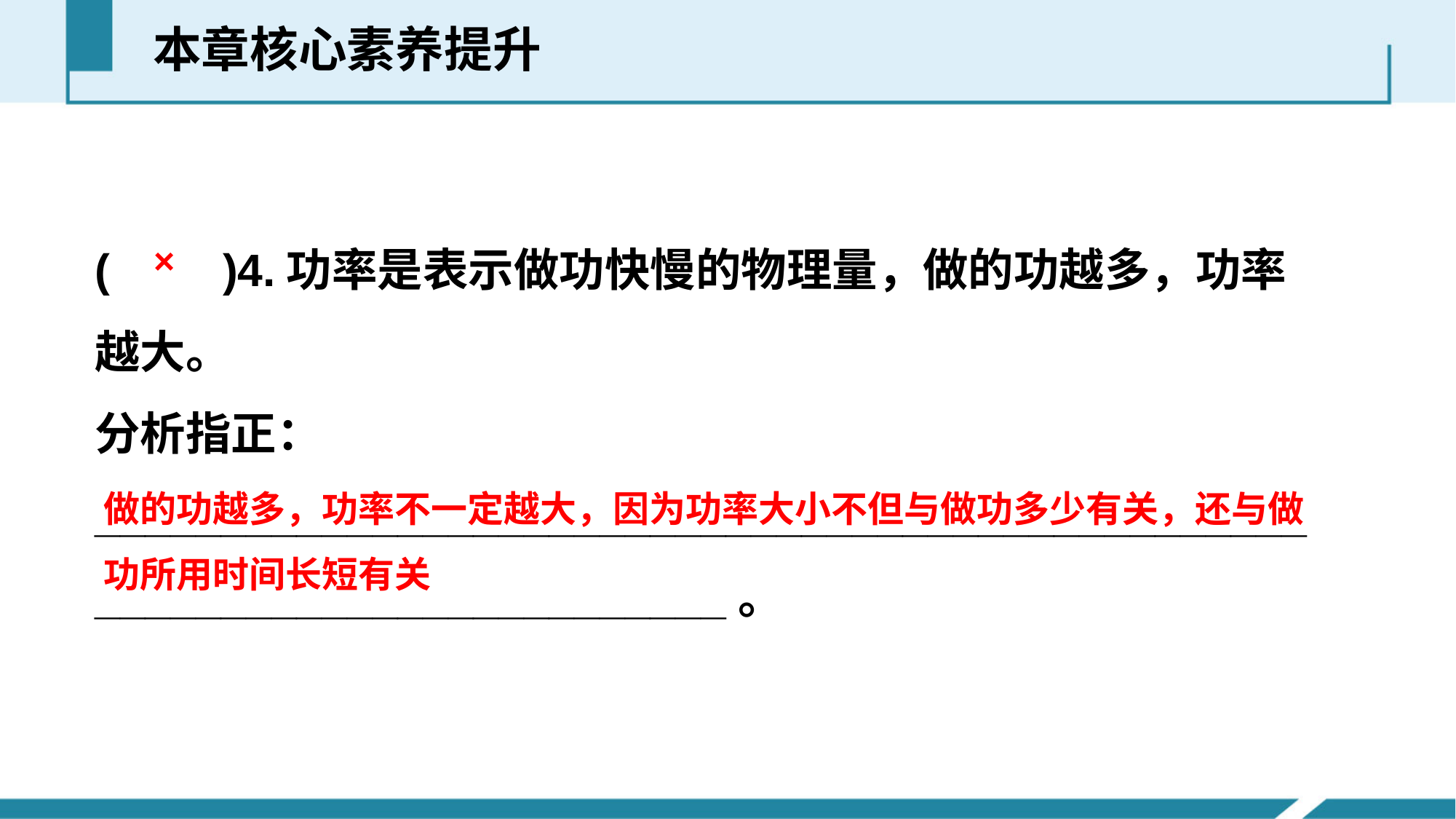

本章核心素养提升
(　　)4.功率是表示做功快慢的物理量，做的功越多，功率越大。
分析指正：_________________________________________________________________________。
×
做的功越多，功率不一定越大，因为功率大小不但与做功多少有关，还与做功所用时间长短有关